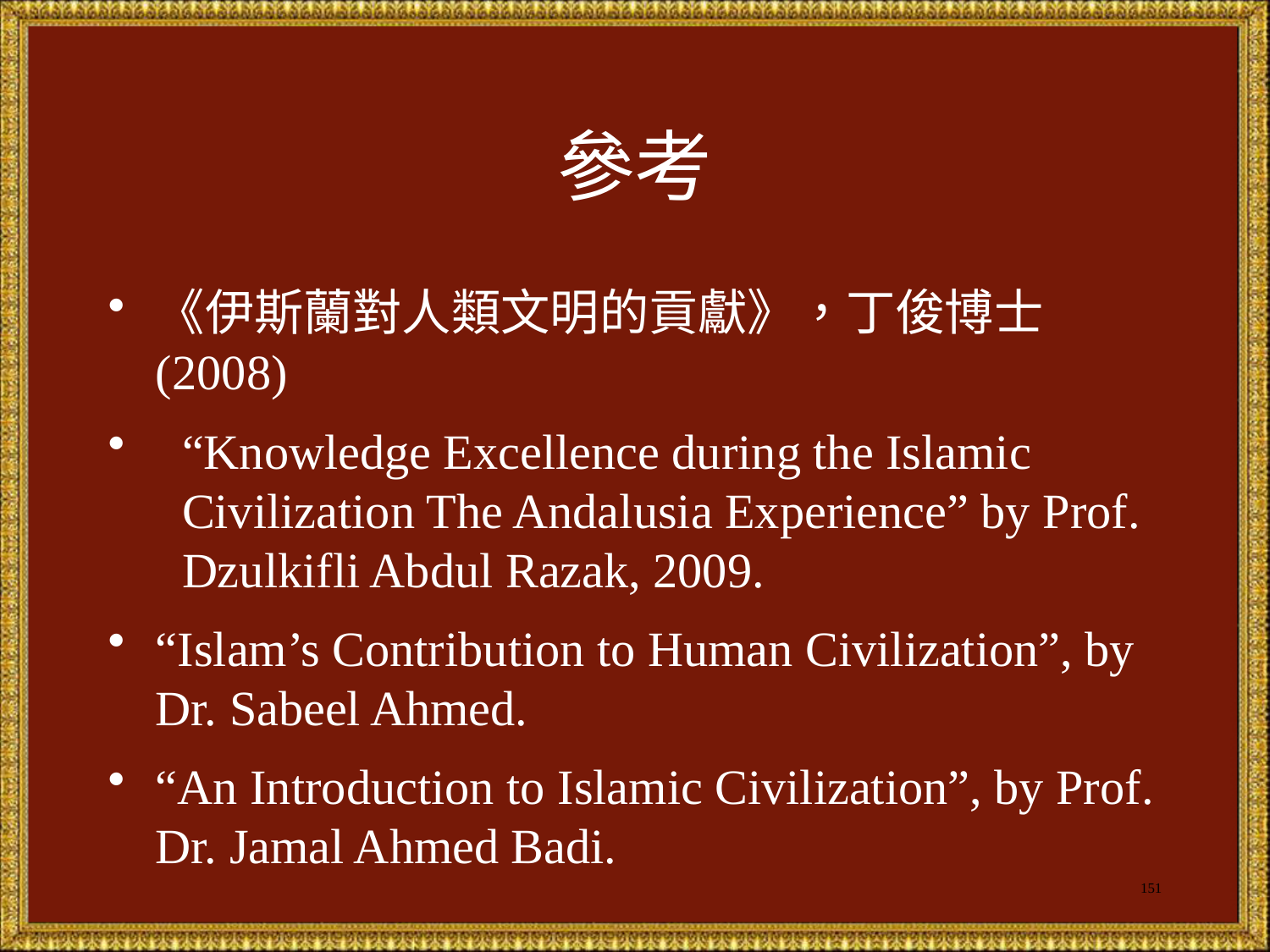

# 參考
《伊斯蘭對人類文明的貢獻》，丁俊博士(2008)
“Knowledge Excellence during the Islamic Civilization The Andalusia Experience” by Prof. Dzulkifli Abdul Razak, 2009.
“Islam’s Contribution to Human Civilization”, by Dr. Sabeel Ahmed.
“An Introduction to Islamic Civilization”, by Prof. Dr. Jamal Ahmed Badi.

151